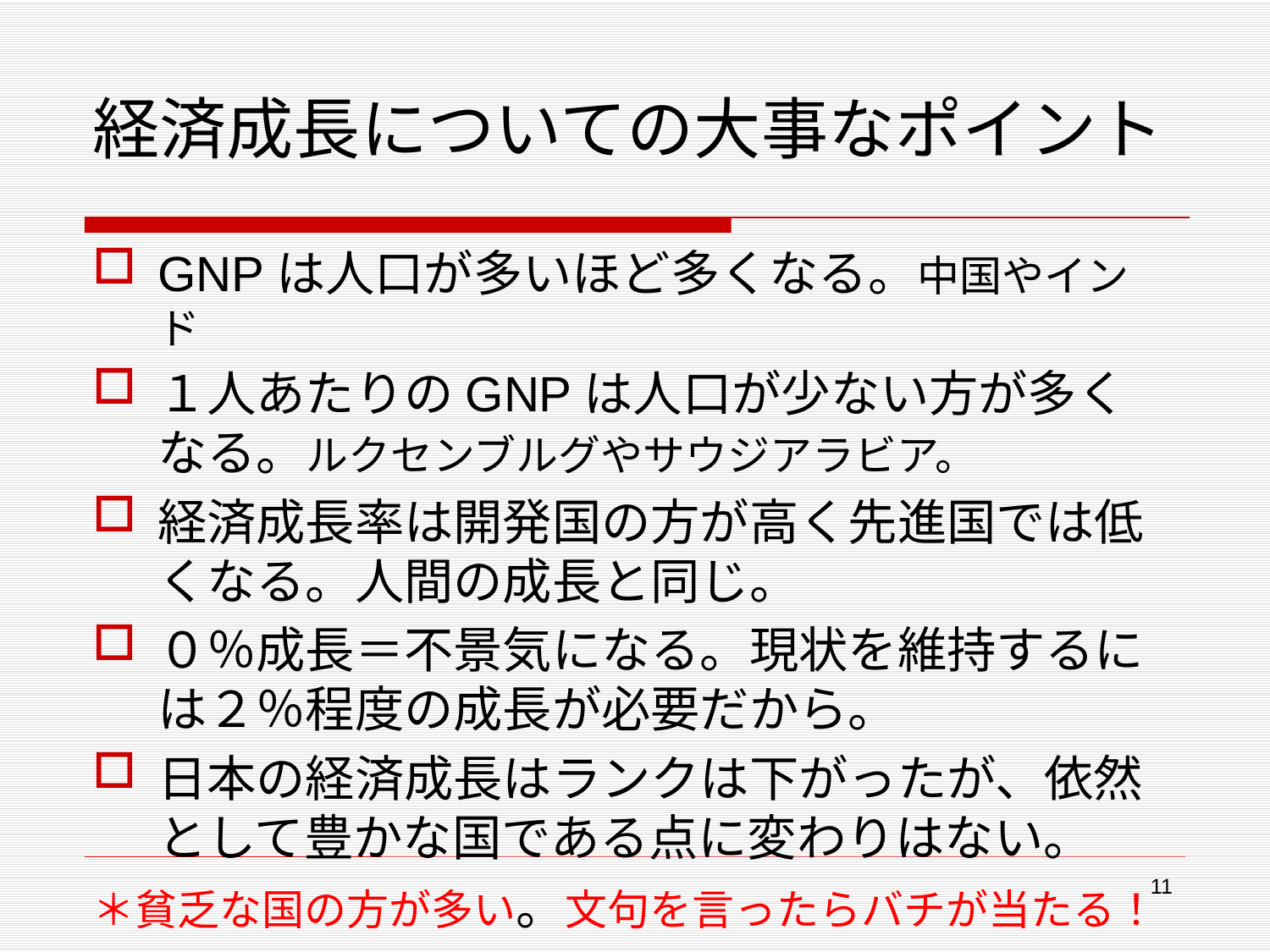

# 経済成長についての大事なポイント
GNPは人口が多いほど多くなる。中国やインド
１人あたりのGNPは人口が少ない方が多くなる。ルクセンブルグやサウジアラビア。
経済成長率は開発国の方が高く先進国では低くなる。人間の成長と同じ。
０％成長＝不景気になる。現状を維持するには２％程度の成長が必要だから。
日本の経済成長はランクは下がったが、依然として豊かな国である点に変わりはない。
＊貧乏な国の方が多い。文句を言ったらバチが当たる！

11